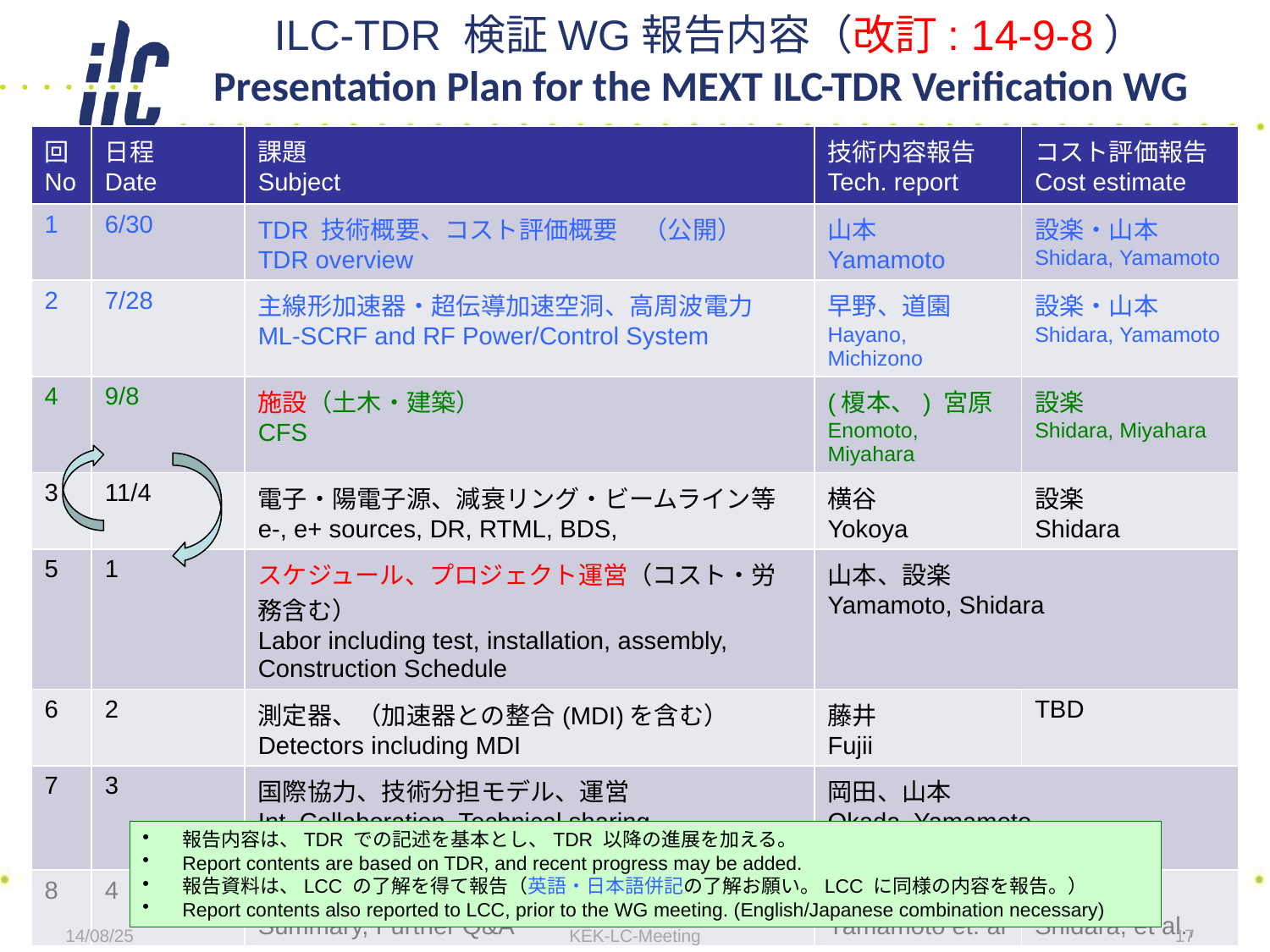

# ILC-TDR 検証WG報告内容（改訂: 14-9-8） Presentation Plan for the MEXT ILC-TDR Verification WG
| 回 No | 日程 Date | 課題 Subject | 技術内容報告 Tech. report | コスト評価報告 Cost estimate |
| --- | --- | --- | --- | --- |
| 1 | 6/30 | TDR 技術概要、コスト評価概要　（公開） TDR overview | 山本 Yamamoto | 設楽・山本 Shidara, Yamamoto |
| 2 | 7/28 | 主線形加速器・超伝導加速空洞、高周波電力 ML-SCRF and RF Power/Control System | 早野、道園 Hayano, Michizono | 設楽・山本 Shidara, Yamamoto |
| 4 | 9/8 | 施設（土木・建築） CFS | (榎本、) 宮原 Enomoto, Miyahara | 設楽 Shidara, Miyahara |
| 3 | 11/4 | 電子・陽電子源、減衰リング・ビームライン等 e-, e+ sources, DR, RTML, BDS, | 横谷 Yokoya | 設楽 Shidara |
| 5 | 1 | スケジュール、プロジェクト運営（コスト・労務含む） Labor including test, installation, assembly, Construction Schedule | 山本、設楽 Yamamoto, Shidara |  |
| 6 | 2 | 測定器、（加速器との整合(MDI)を含む） Detectors including MDI | 藤井 Fujii | TBD |
| 7 | 3 | 国際協力、技術分担モデル、運営 Int. Collaboration, Technical sharing, Management | 岡田、山本 Okada, Yamamoto |  |
| 8 | 4 | 今後の課題、まとめ　（総合質疑）　 Summary, Further Q&A | 山本、他 Yamamoto et. al | 設楽、他 Shidara, et al., |

報告内容は、TDR での記述を基本とし、TDR 以降の進展を加える。
Report contents are based on TDR, and recent progress may be added.
報告資料は、LCC の了解を得て報告（英語・日本語併記の了解お願い。LCC に同様の内容を報告。）
Report contents also reported to LCC, prior to the WG meeting. (English/Japanese combination necessary)
14/08/25
KEK-LC-Meeting
17